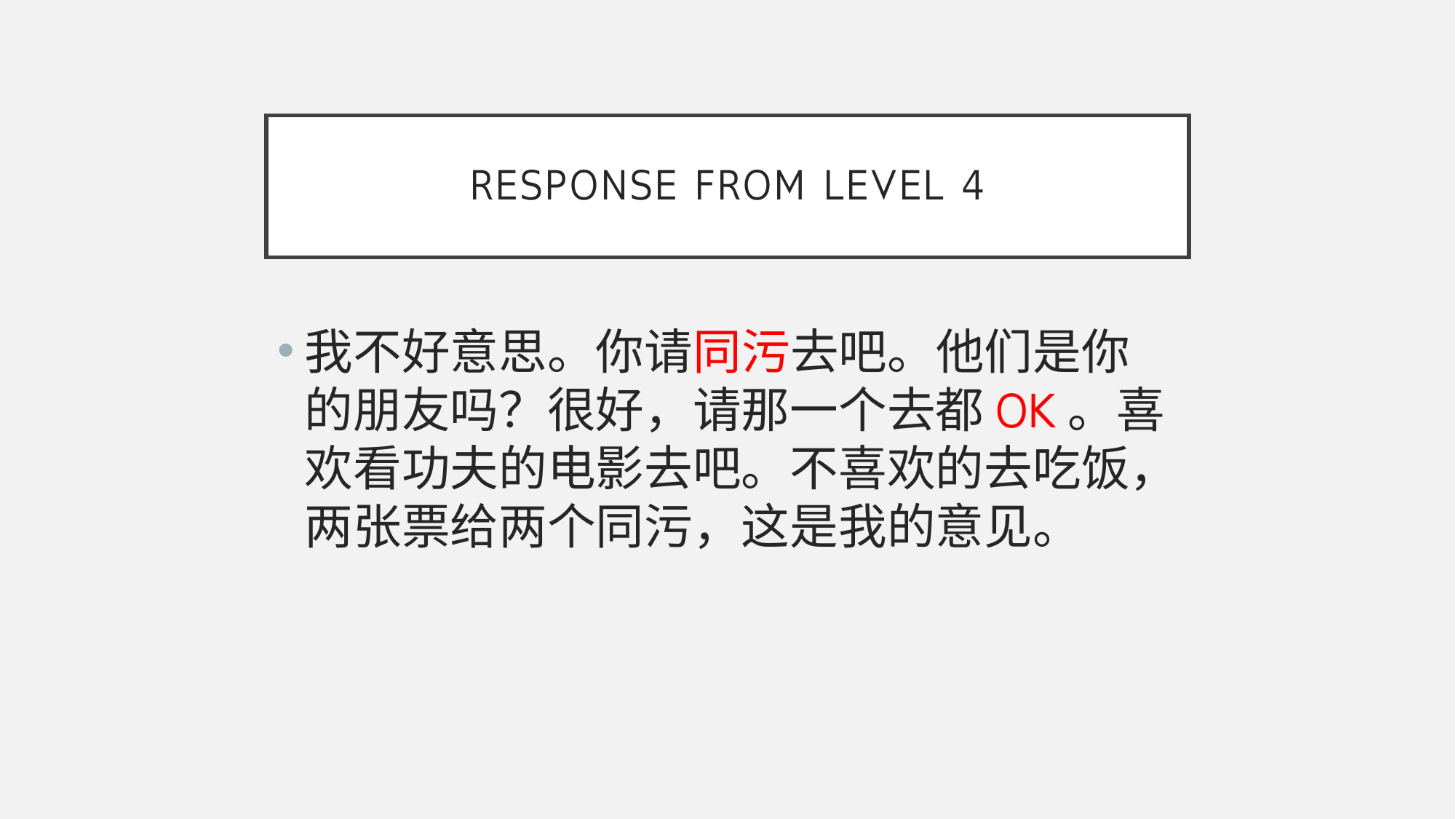

# Response from Level 4
我不好意思。你请同污去吧。他们是你的朋友吗？很好，请那一个去都OK。喜欢看功夫的电影去吧。不喜欢的去吃饭，两张票给两个同污，这是我的意见。